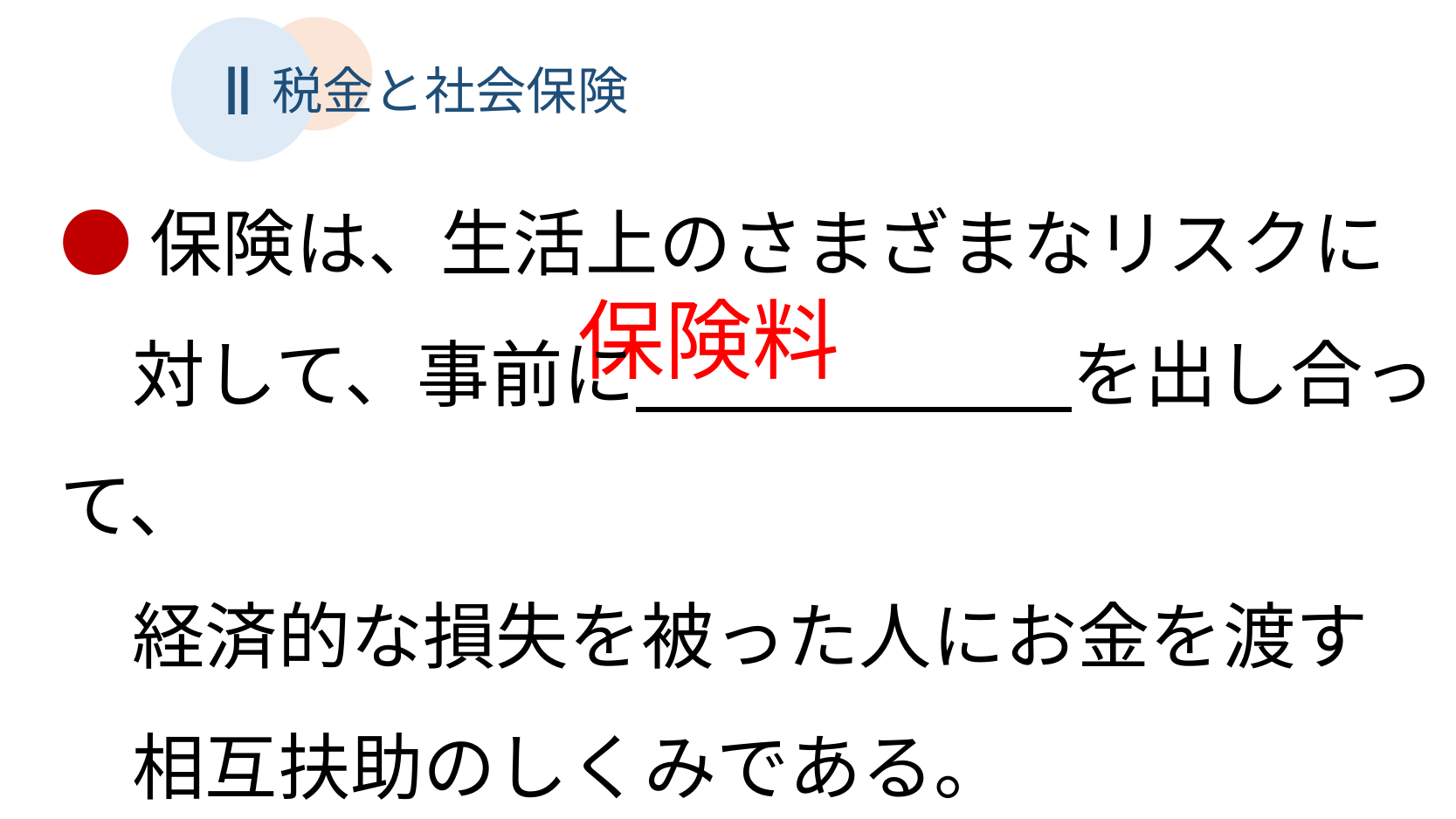

Ⅱ
税金と社会保険
●保険は、生活上のさまざまなリスクに
　対して、事前に　　　　　　を出し合って、
　経済的な損失を被った人にお金を渡す
　相互扶助のしくみである。
保険料